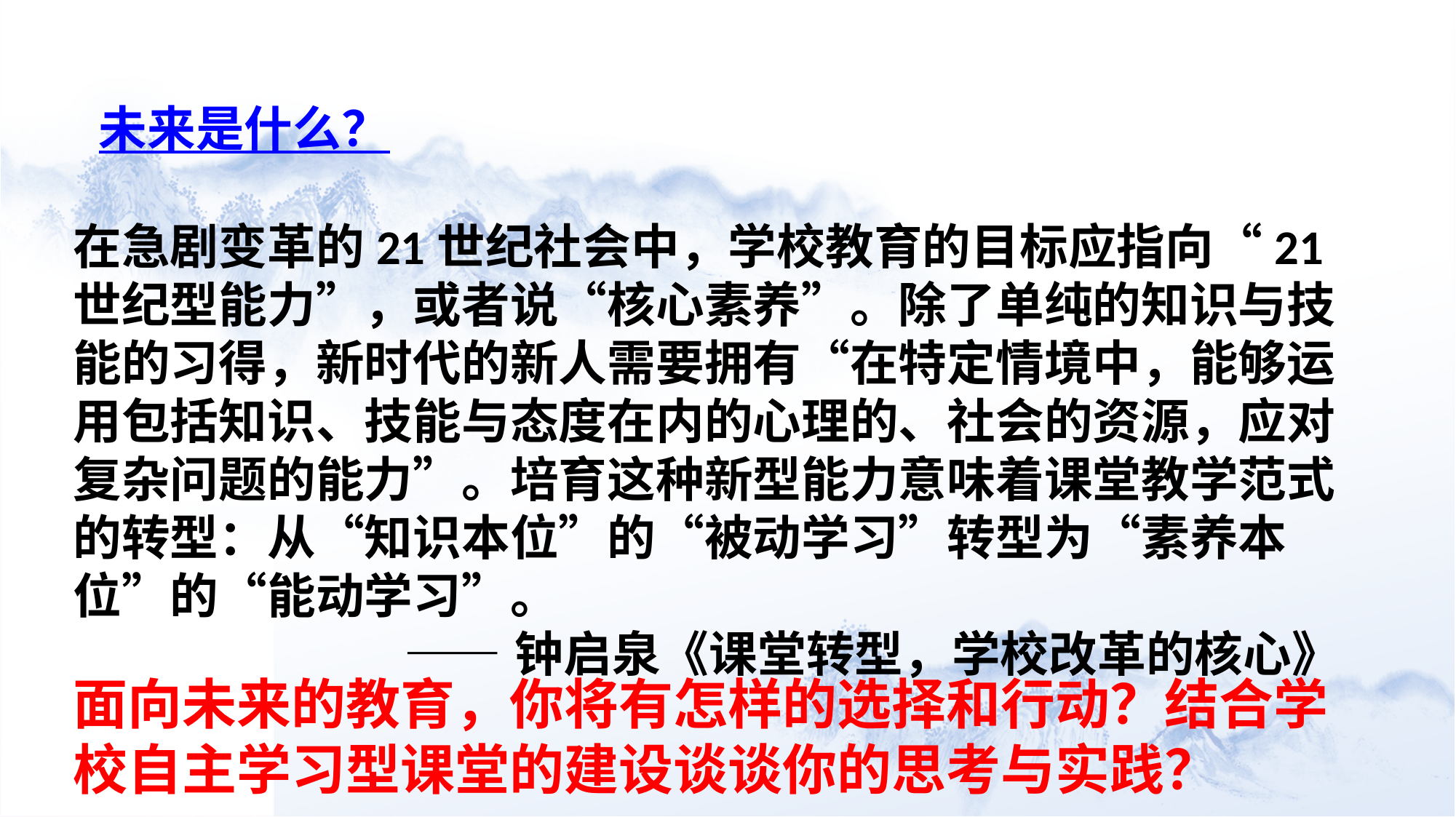

未来是什么？

在急剧变革的21世纪社会中，学校教育的目标应指向“21世纪型能力”，或者说“核心素养”。除了单纯的知识与技能的习得，新时代的新人需要拥有“在特定情境中，能够运用包括知识、技能与态度在内的心理的、社会的资源，应对复杂问题的能力”。培育这种新型能力意味着课堂教学范式的转型：从“知识本位”的“被动学习”转型为“素养本位”的“能动学习”。
                              ——钟启泉《课堂转型，学校改革的核心》

面向未来的教育，你将有怎样的选择和行动？结合学校自主学习型课堂的建设谈谈你的思考与实践？